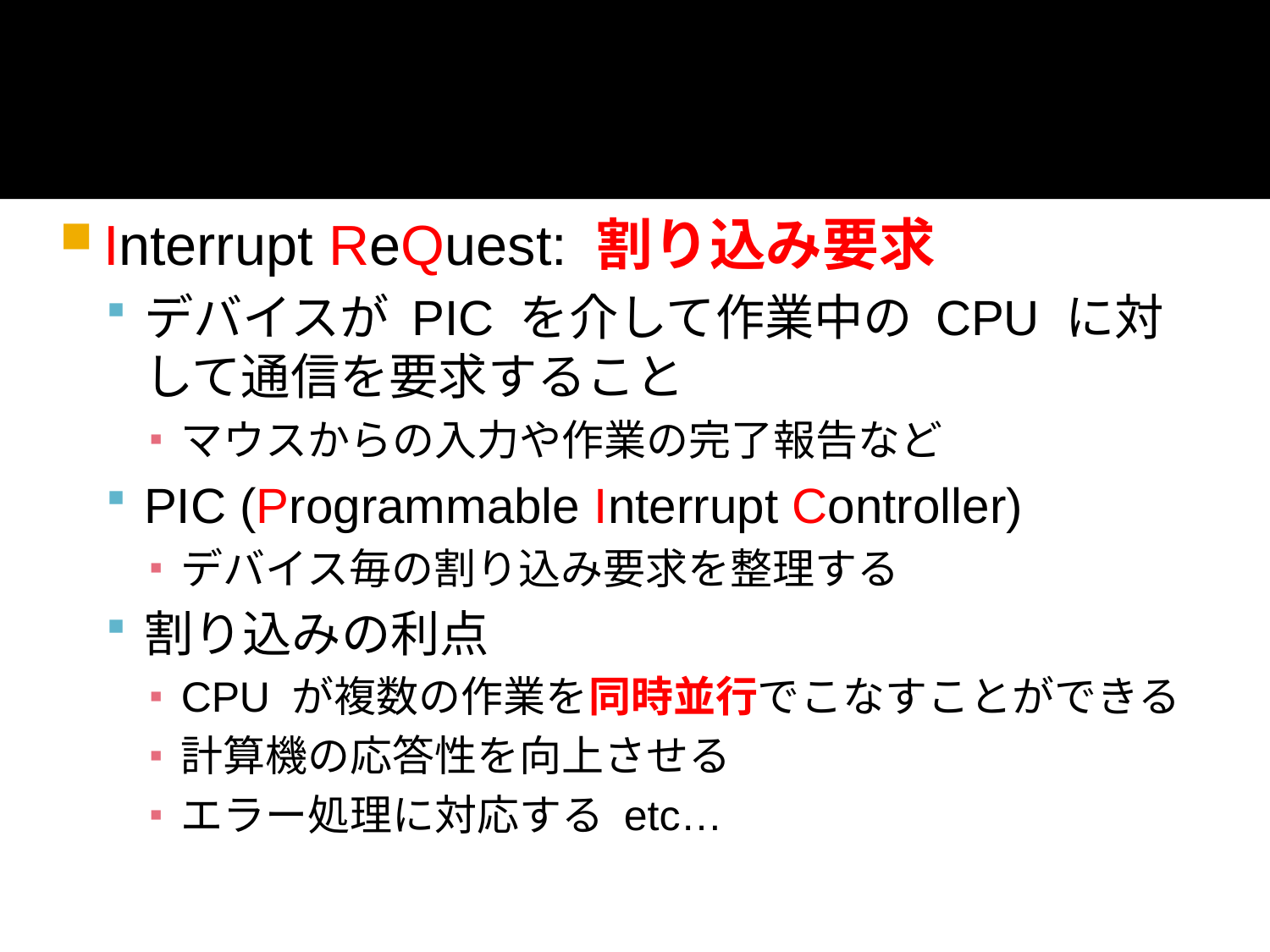

IRQ
Interrupt ReQuest: 割り込み要求
デバイスが PIC を介して作業中の CPU に対して通信を要求すること
マウスからの入力や作業の完了報告など
PIC (Programmable Interrupt Controller)
デバイス毎の割り込み要求を整理する
割り込みの利点
CPU が複数の作業を同時並行でこなすことができる
計算機の応答性を向上させる
エラー処理に対応する etc…